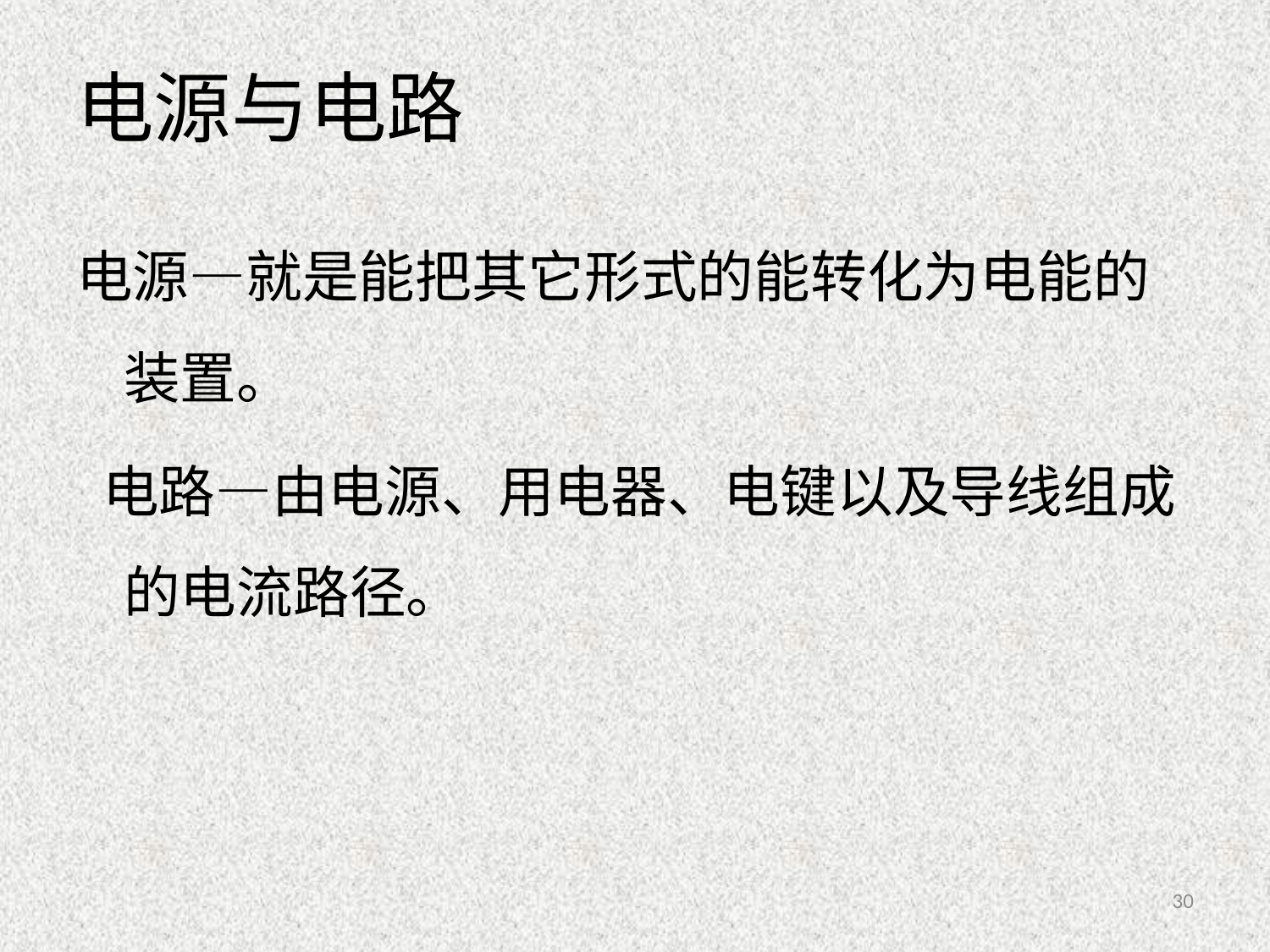

# 电源与电路
电源—就是能把其它形式的能转化为电能的装置。
 电路—由电源、用电器、电键以及导线组成的电流路径。
30